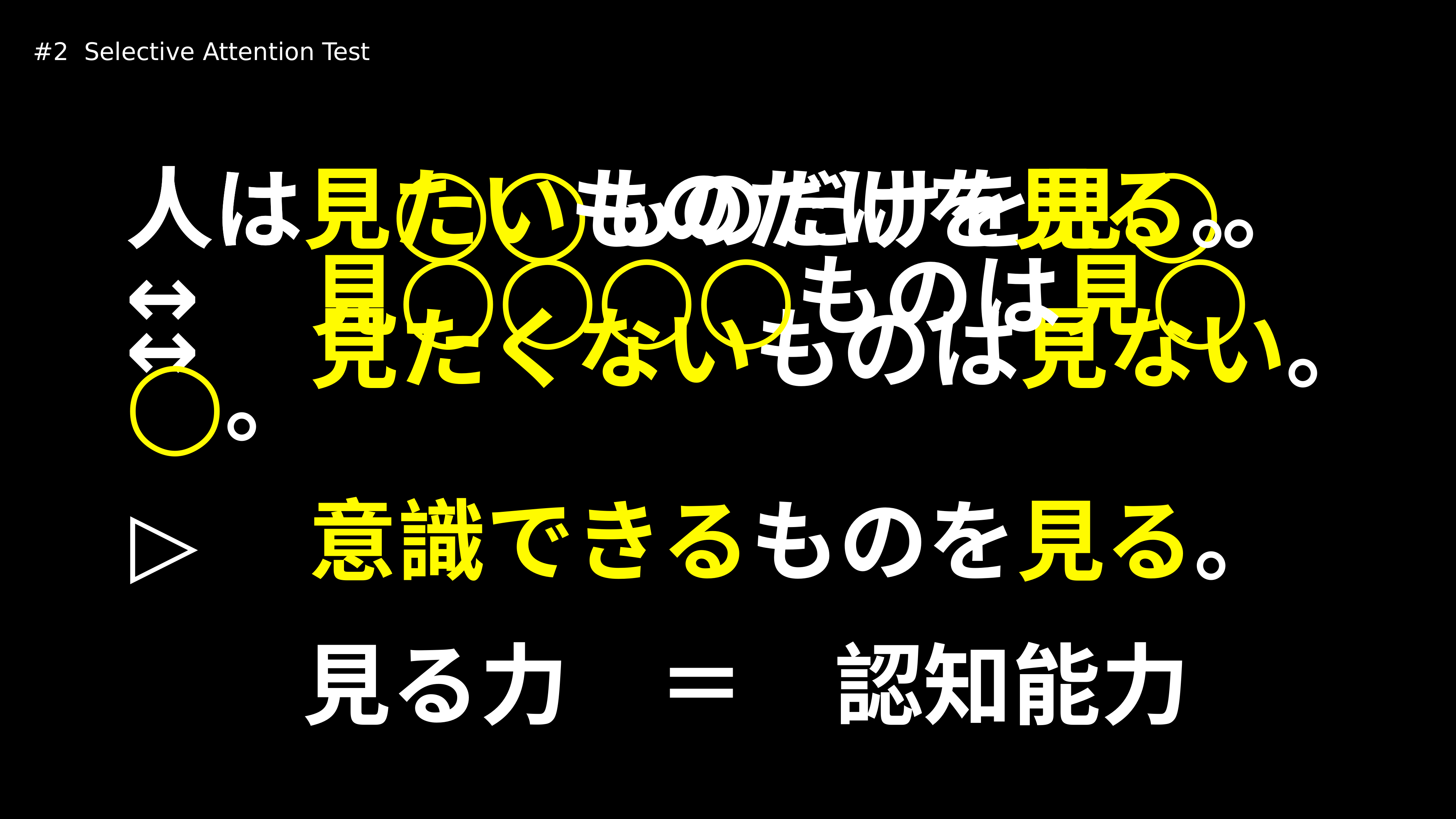

| #2 Selective Attention Test |  |
| --- | --- |
人は見◯◯ものだけを見◯。
人は見たいものだけを見る。
↔　見たくないものは見ない。
↔　見◯◯◯◯ものは見◯◯。
▷　意識できるものを見る。
　見る力　＝　認知能力